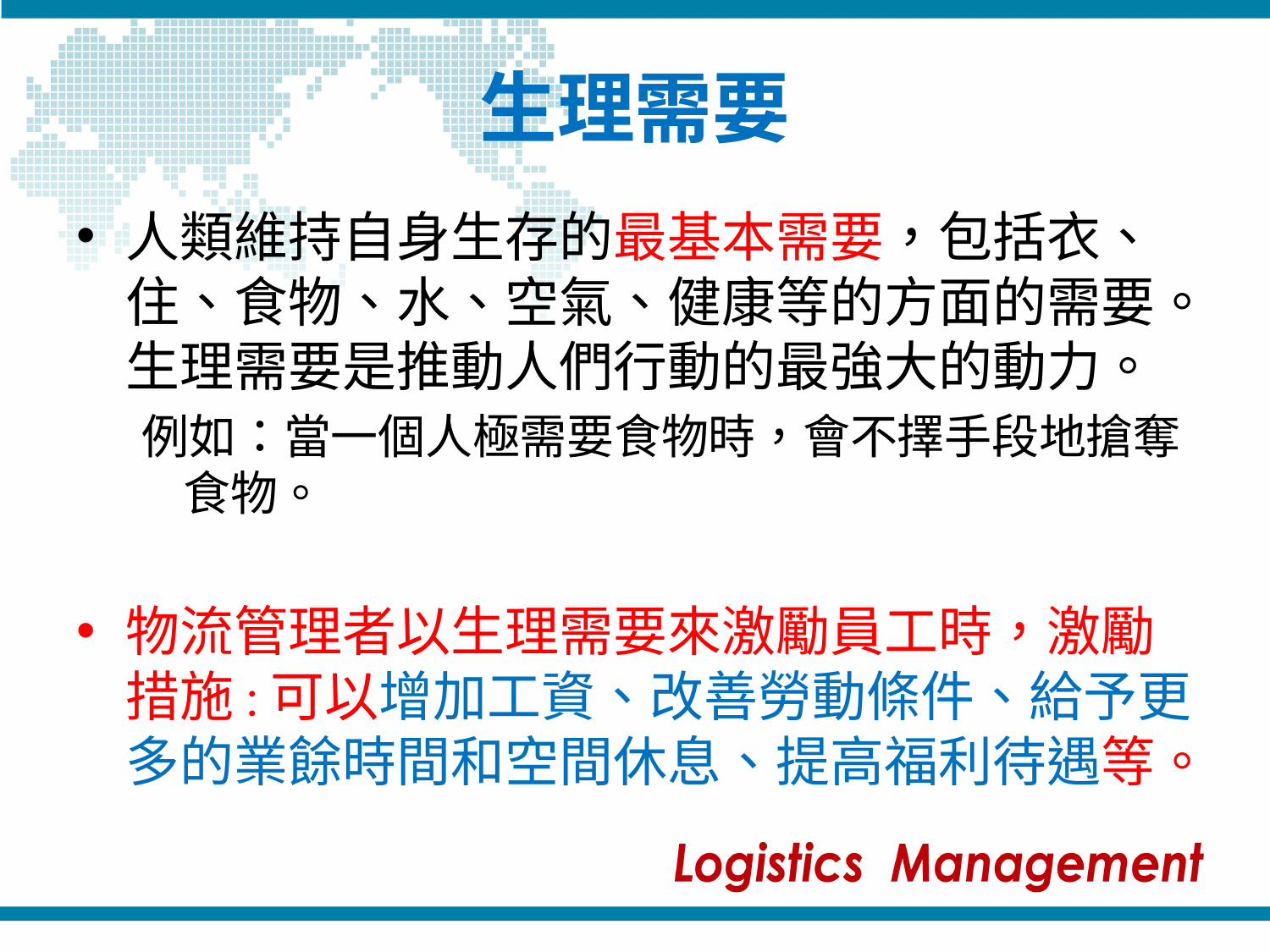

# 生理需要
人類維持自身生存的最基本需要，包括衣、住、食物、水、空氣、健康等的方面的需要。生理需要是推動人們行動的最強大的動力。
例如：當一個人極需要食物時，會不擇手段地搶奪食物。

物流管理者以生理需要來激勵員工時，激勵措施:可以增加工資、改善勞動條件、給予更多的業餘時間和空間休息、提高福利待遇等。